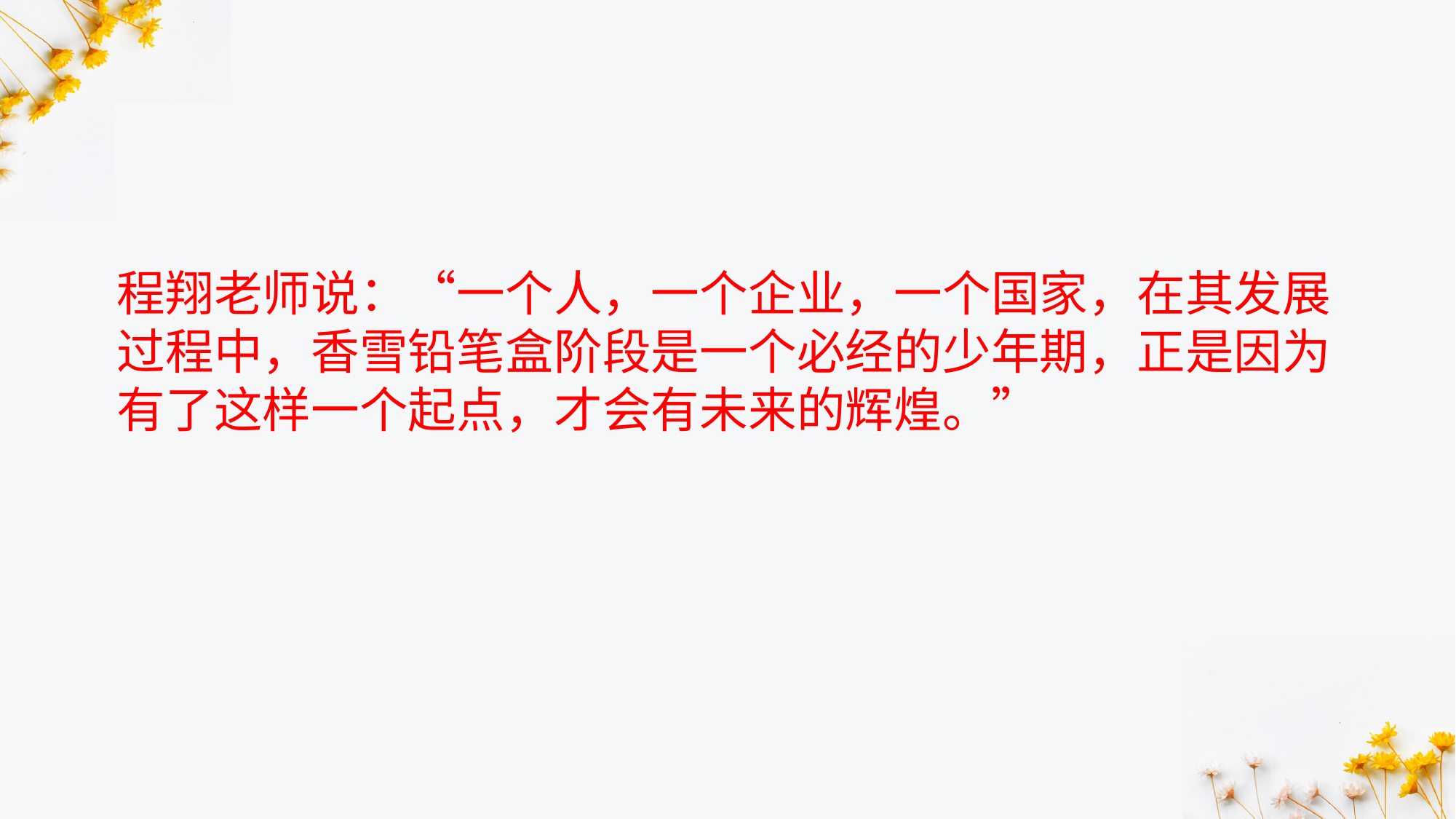

程翔老师说：“一个人，一个企业，一个国家，在其发展过程中，香雪铅笔盒阶段是一个必经的少年期，正是因为有了这样一个起点，才会有未来的辉煌。”